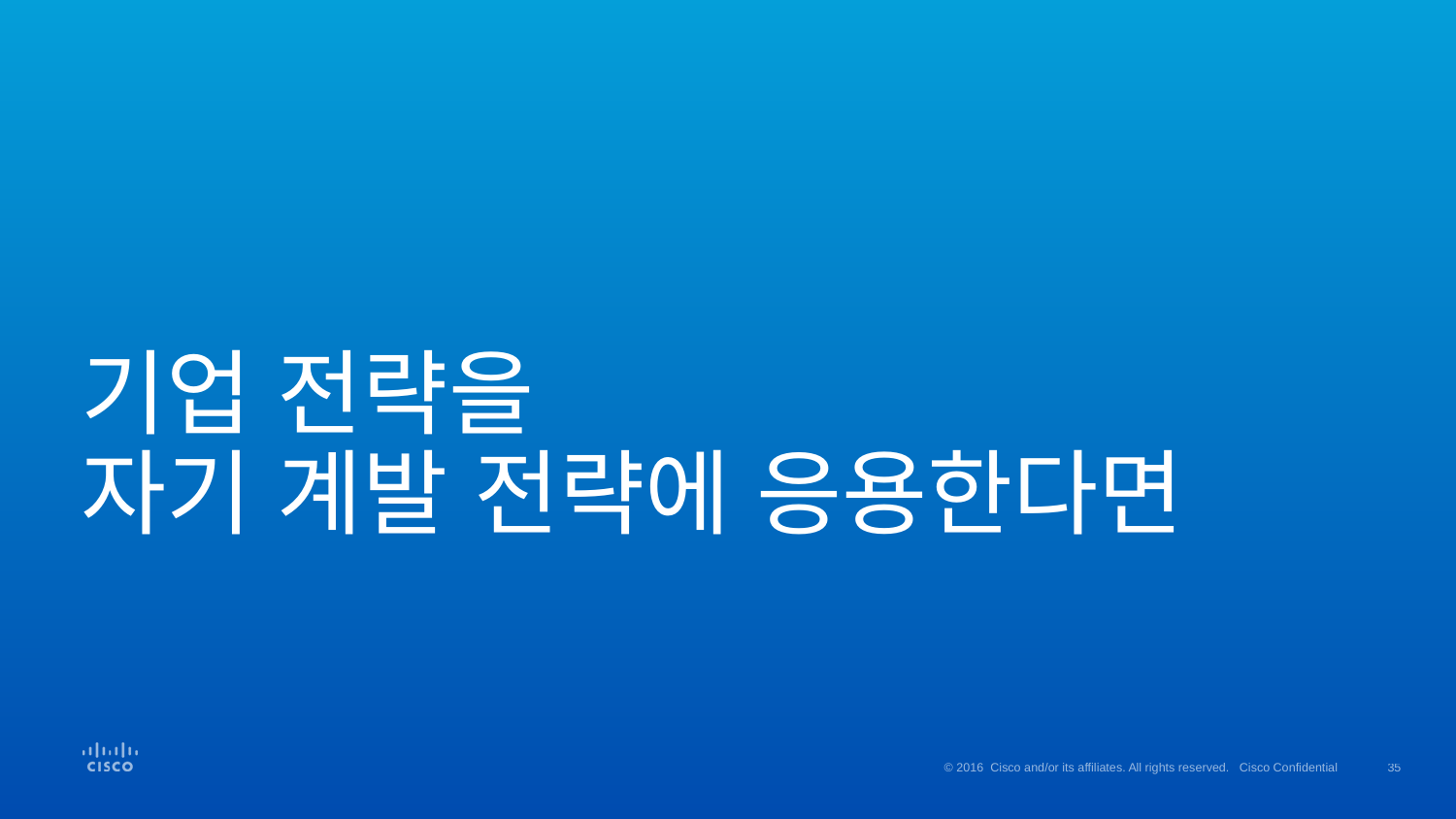

# 기업 전략을 자기 계발 전략에 응용한다면